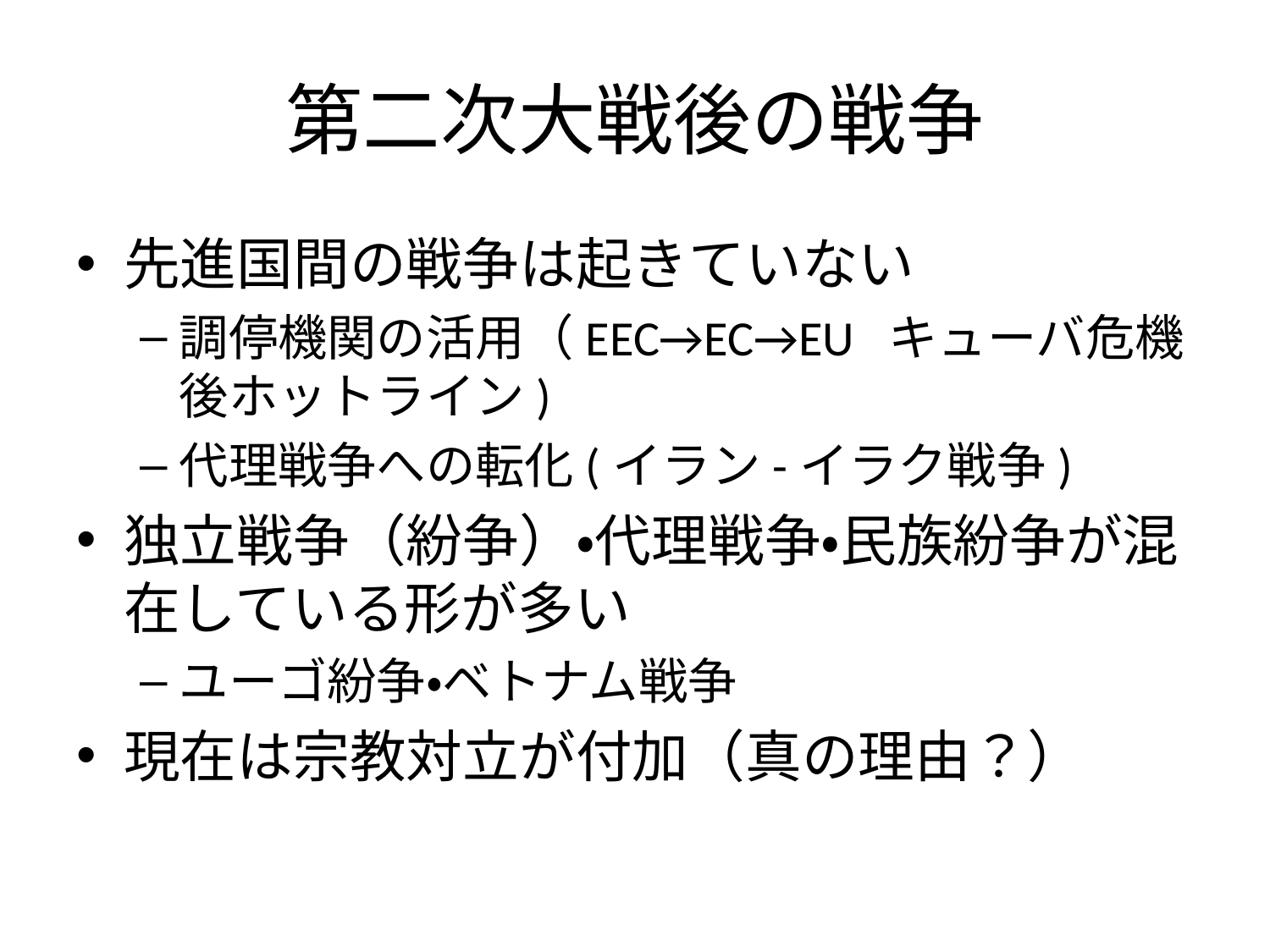

# 第二次大戦後の戦争
先進国間の戦争は起きていない
調停機関の活用（EEC→EC→EU  キューバ危機後ホットライン)
代理戦争への転化(イラン-イラク戦争)
独立戦争（紛争）・代理戦争・民族紛争が混在している形が多い
ユーゴ紛争・ベトナム戦争
現在は宗教対立が付加（真の理由？）